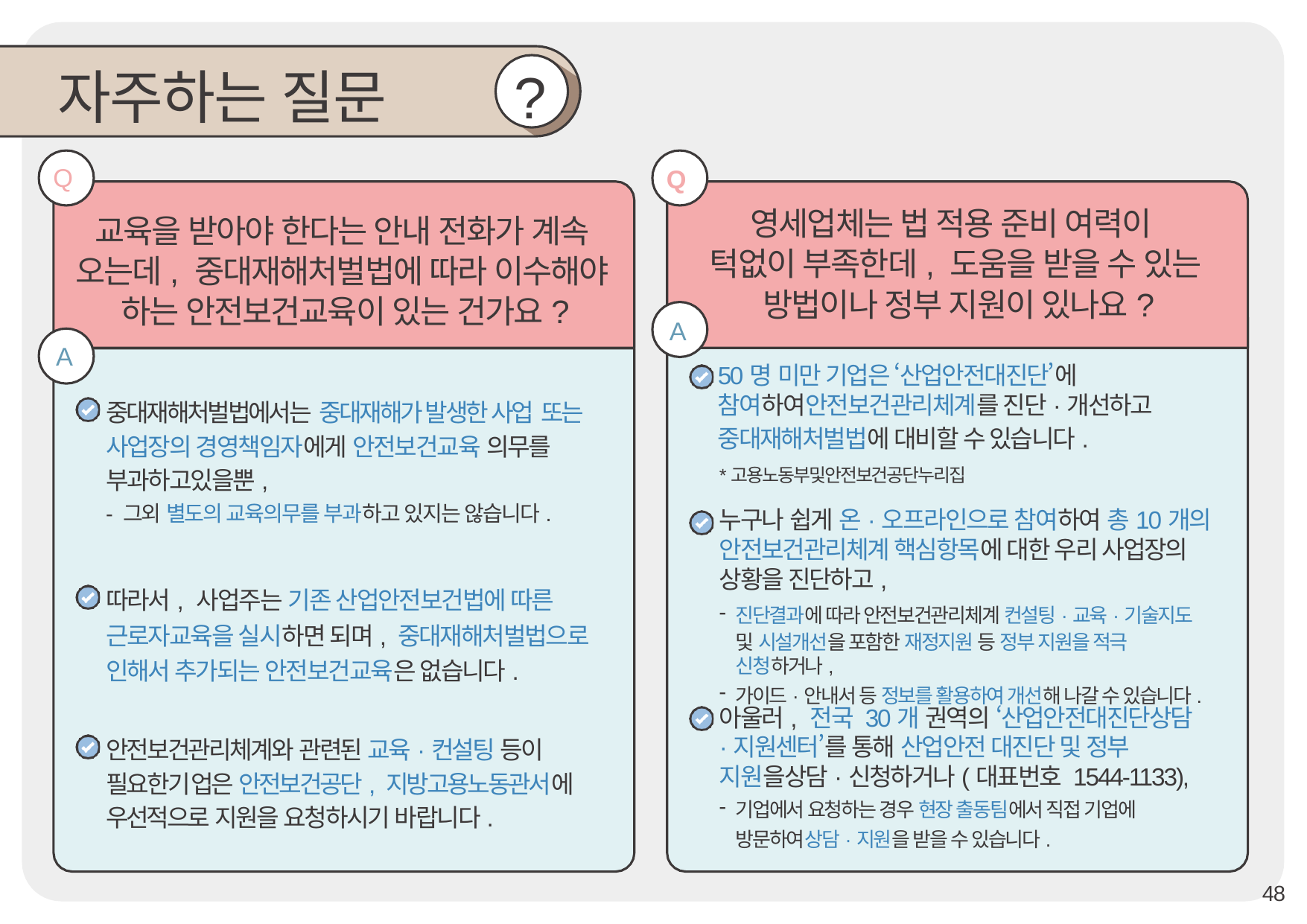

# 자주하는 질문	?
Q

Q

교육을 받아야 한다는 안내 전화가 계속  오는데, 중대재해처벌법에 따라 이수해야  하는 안전보건교육이 있는 건가요?
영세업체는 법 적용 준비 여력이
턱없이 부족한데, 도움을 받을 수 있는  방법이나 정부 지원이 있나요?

A

A

50명 미만 기업은 ‘산업안전대진단’에 참여하여안전보건관리체계를 진단·개선하고
중대재해처벌법에 대비할 수 있습니다.
*고용노동부및안전보건공단누리집

중대재해처벌법에서는 중대재해가 발생한 사업  또는 사업장의 경영책임자에게 안전보건교육 의무를
부과하고있을뿐,
- 그외 별도의 교육의무를 부과하고 있지는 않습니다.

누구나 쉽게 온·오프라인으로 참여하여 총10개의 안전보건관리체계 핵심항목에 대한 우리 사업장의 상황을 진단하고,
진단결과에 따라 안전보건관리체계 컨설팅·교육·기술지도
및 시설개선을 포함한 재정지원 등 정부 지원을 적극 신청하거나,
가이드·안내서 등 정보를 활용하여 개선해 나갈 수 있습니다.

따라서, 사업주는 기존 산업안전보건법에 따른
근로자교육을 실시하면 되며, 중대재해처벌법으로
인해서 추가되는 안전보건교육은 없습니다.

아울러, 전국 30개 권역의 ‘산업안전대진단상담·지원센터’를 통해 산업안전 대진단 및 정부 지원을상담·신청하거나(대표번호 1544-1133),
기업에서 요청하는 경우 현장 출동팀에서 직접 기업에 방문하여상담·지원을 받을 수 있습니다.

안전보건관리체계와 관련된 교육·컨설팅 등이 필요한기업은 안전보건공단, 지방고용노동관서에 우선적으로 지원을 요청하시기 바랍니다.

48